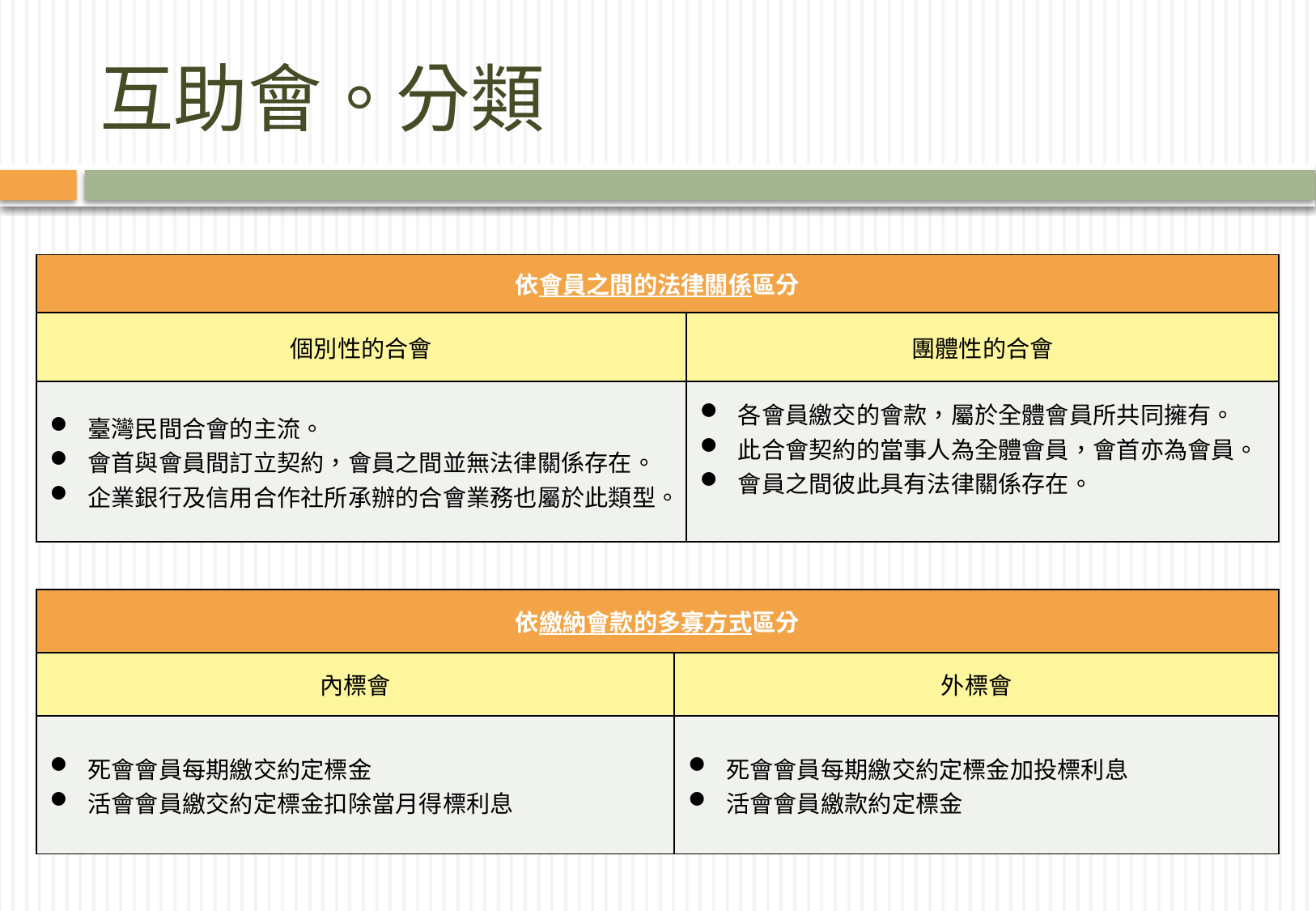

# 互助會。分類
| 依會員之間的法律關係區分 |  |
| --- | --- |
| 個別性的合會 | 團體性的合會 |
| 臺灣民間合會的主流。 會首與會員間訂立契約，會員之間並無法律關係存在。 企業銀行及信用合作社所承辦的合會業務也屬於此類型。 | 各會員繳交的會款，屬於全體會員所共同擁有。 此合會契約的當事人為全體會員，會首亦為會員。 會員之間彼此具有法律關係存在。 |
| 依繳納會款的多寡方式區分 |  |
| --- | --- |
| 內標會 | 外標會 |
| 死會會員每期繳交約定標金 活會會員繳交約定標金扣除當月得標利息 | 死會會員每期繳交約定標金加投標利息 活會會員繳款約定標金 |